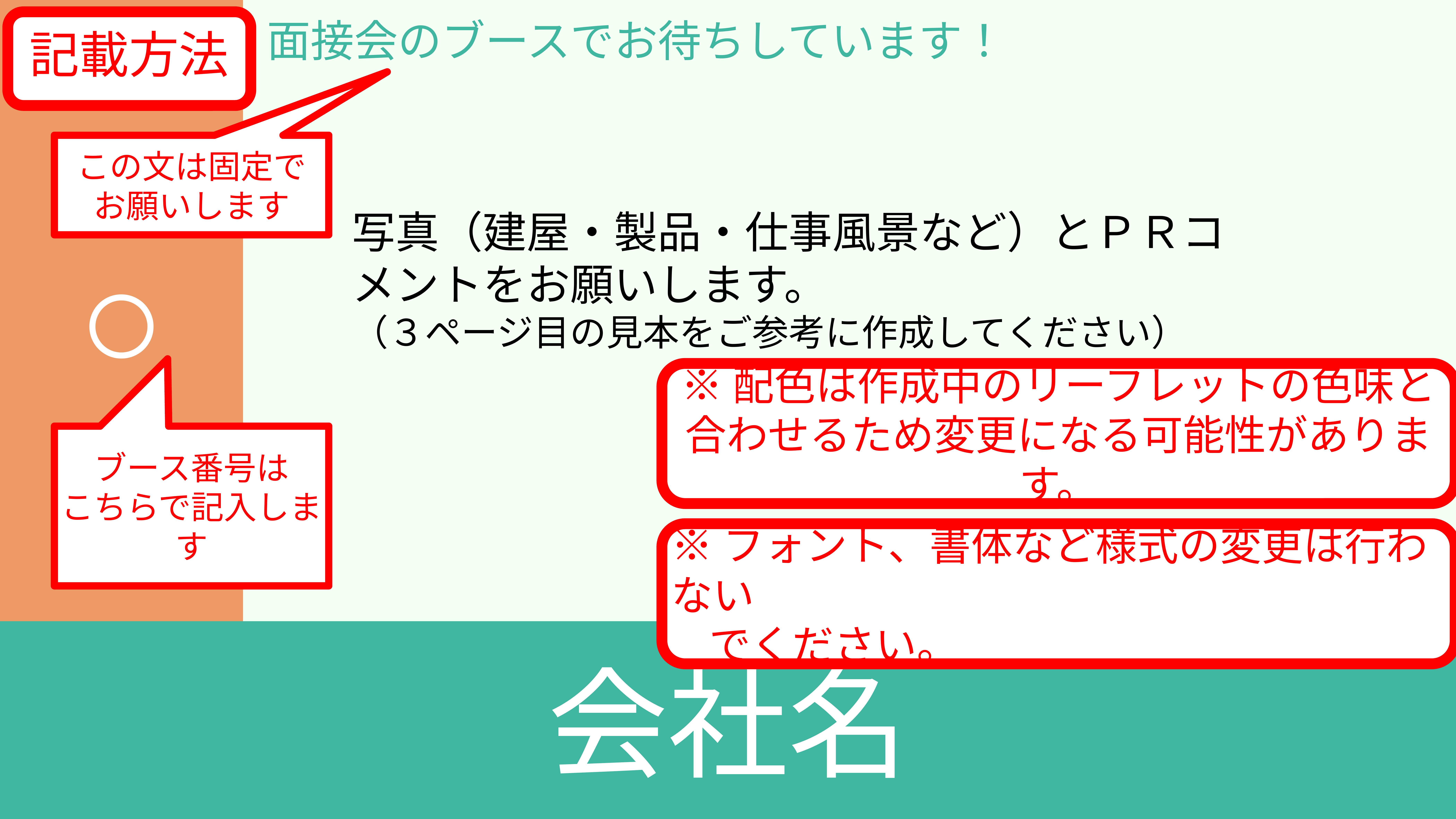

○
記載方法
面接会のブースでお待ちしています！
この文は固定で
お願いします
写真（建屋・製品・仕事風景など）とＰＲコメントをお願いします。
（３ページ目の見本をご参考に作成してください）

※配色は作成中のリーフレットの色味と合わせるため変更になる可能性があります。
ブース番号は
こちらで記入します
※フォント、書体など様式の変更は行わない
   でください。
会社名